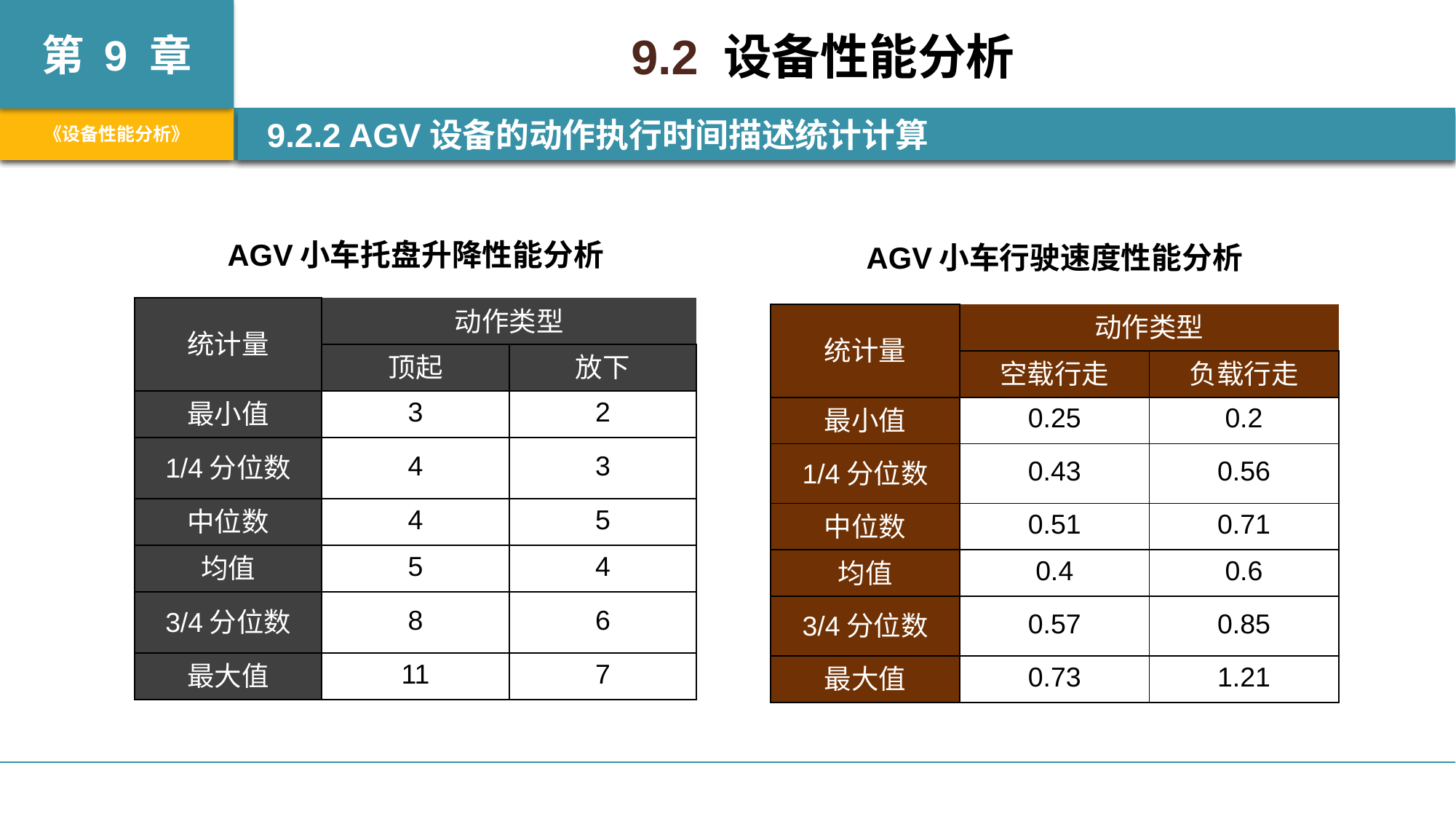

9.2 设备性能分析
  9.2.2 AGV设备的动作执行时间描述统计计算
| AGV小车托盘升降性能分析 |  |  |
| --- | --- | --- |
| 统计量 | 动作类型 |  |
|  | 顶起 | 放下 |
| 最小值 | 3 | 2 |
| 1/4分位数 | 4 | 3 |
| 中位数 | 4 | 5 |
| 均值 | 5 | 4 |
| 3/4分位数 | 8 | 6 |
| 最大值 | 11 | 7 |
| AGV小车行驶速度性能分析 |  |  |
| --- | --- | --- |
| 统计量 | 动作类型 |  |
|  | 空载行走 | 负载行走 |
| 最小值 | 0.25 | 0.2 |
| 1/4分位数 | 0.43 | 0.56 |
| 中位数 | 0.51 | 0.71 |
| 均值 | 0.4 | 0.6 |
| 3/4分位数 | 0.57 | 0.85 |
| 最大值 | 0.73 | 1.21 |